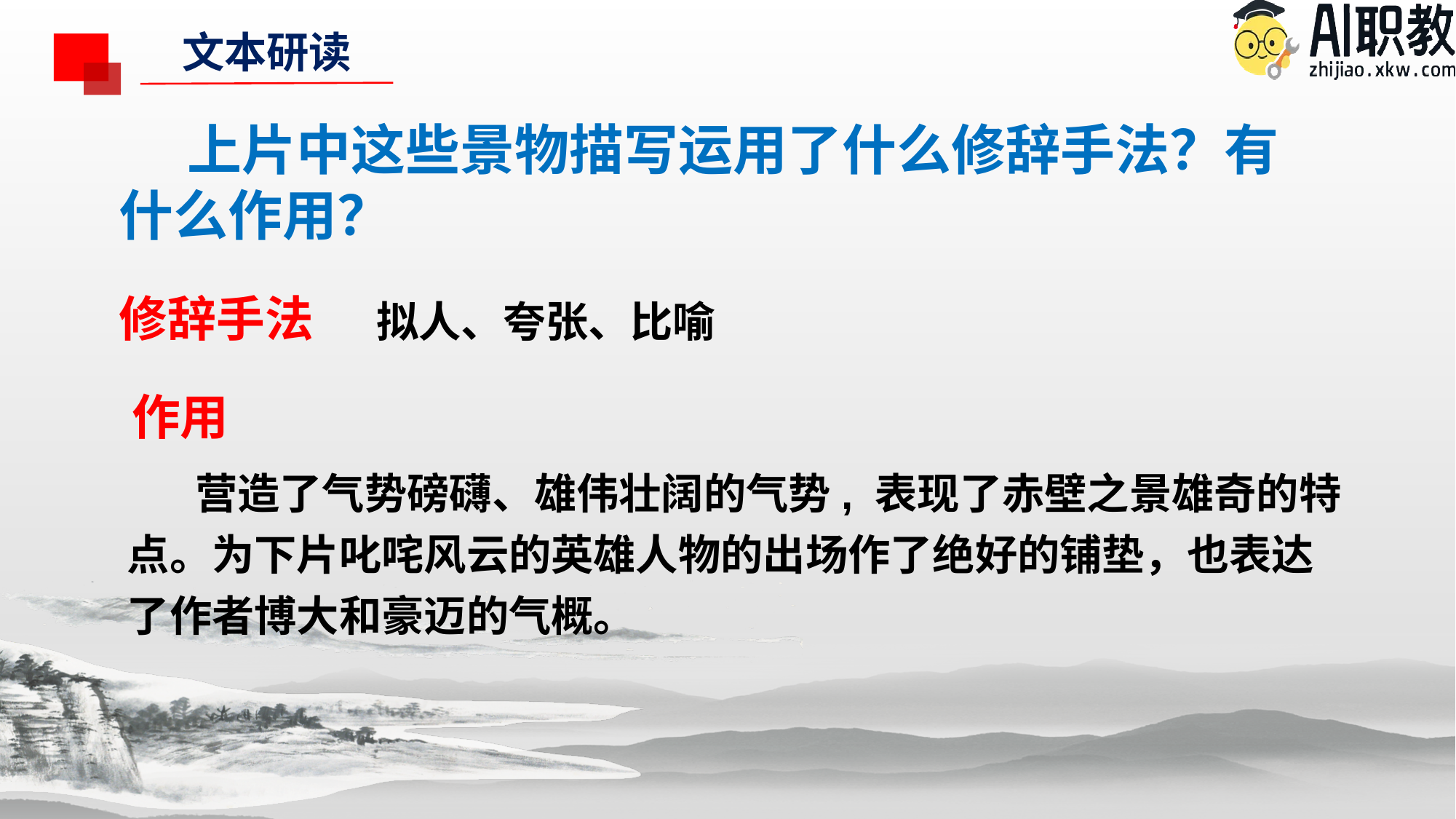

文本研读

      上片中这些景物描写运用了什么修辞手法？有什么作用？
修辞手法
拟人、夸张、比喻

作用
      营造了气势磅礴、雄伟壮阔的气势, 表现了赤壁之景雄奇的特点。为下片叱咤风云的英雄人物的出场作了绝好的铺垫，也表达了作者博大和豪迈的气概。